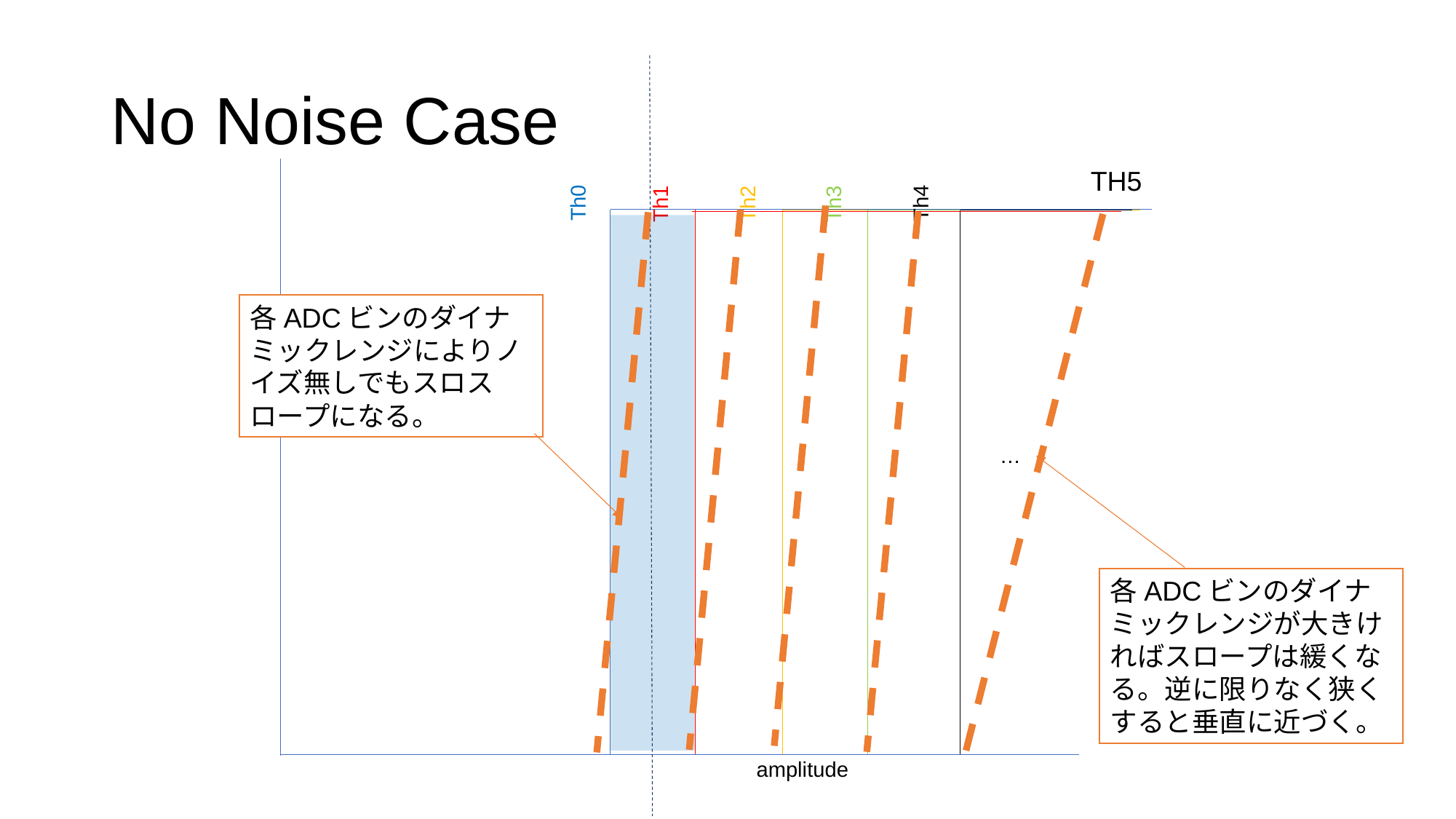

Center line
Th0
Th4
Th3
Th2
Th1
…
amplitude

# No Noise Case
TH5
各ADCビンのダイナミックレンジによりノイズ無しでもスロスロープになる。
各ADCビンのダイナミックレンジが大きければスロープは緩くなる。逆に限りなく狭くすると垂直に近づく。